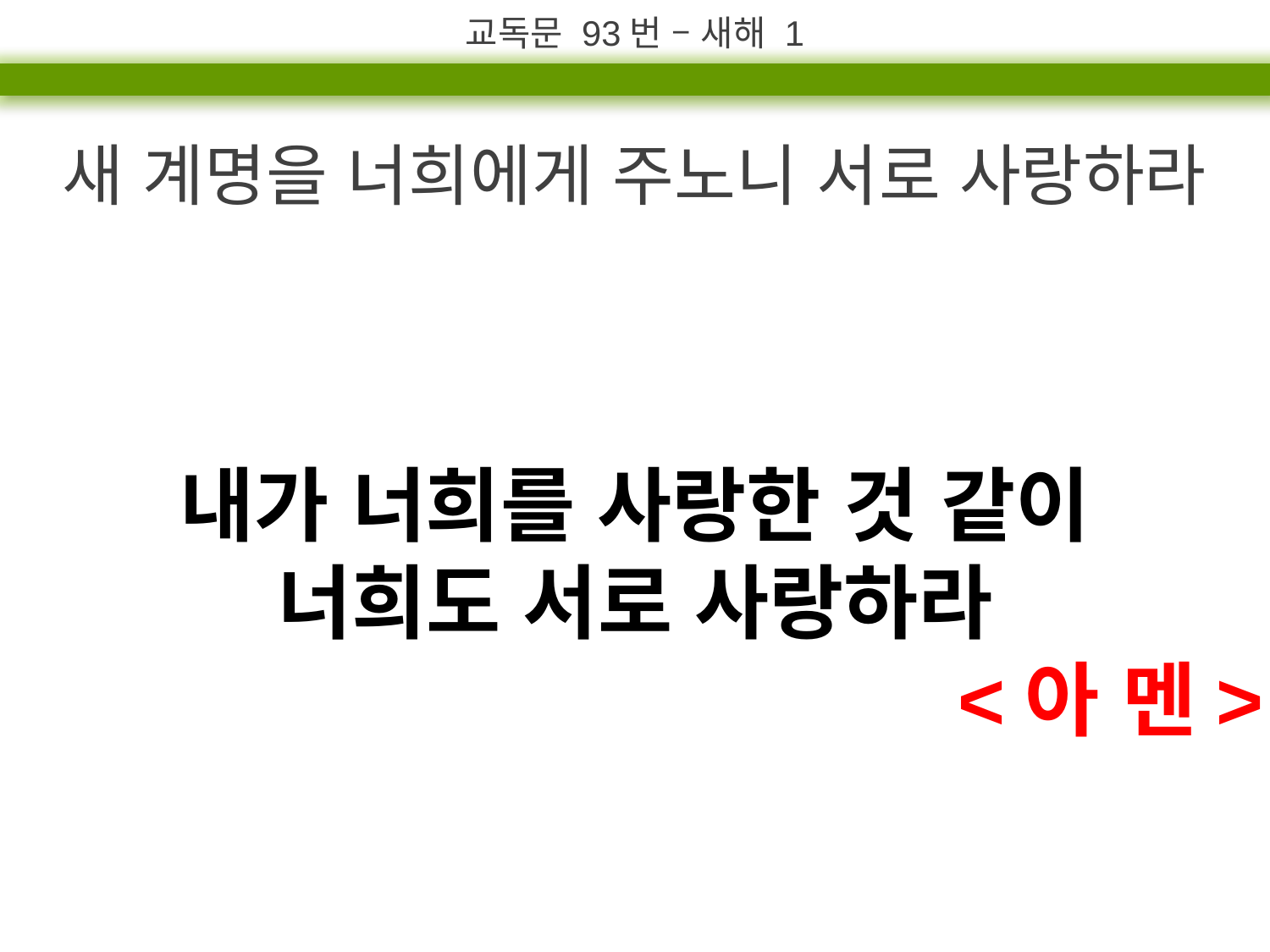

교독문 93번 – 새해 1

새 계명을 너희에게 주노니 서로 사랑하라
내가 너희를 사랑한 것 같이
너희도 서로 사랑하라
<아 멘>